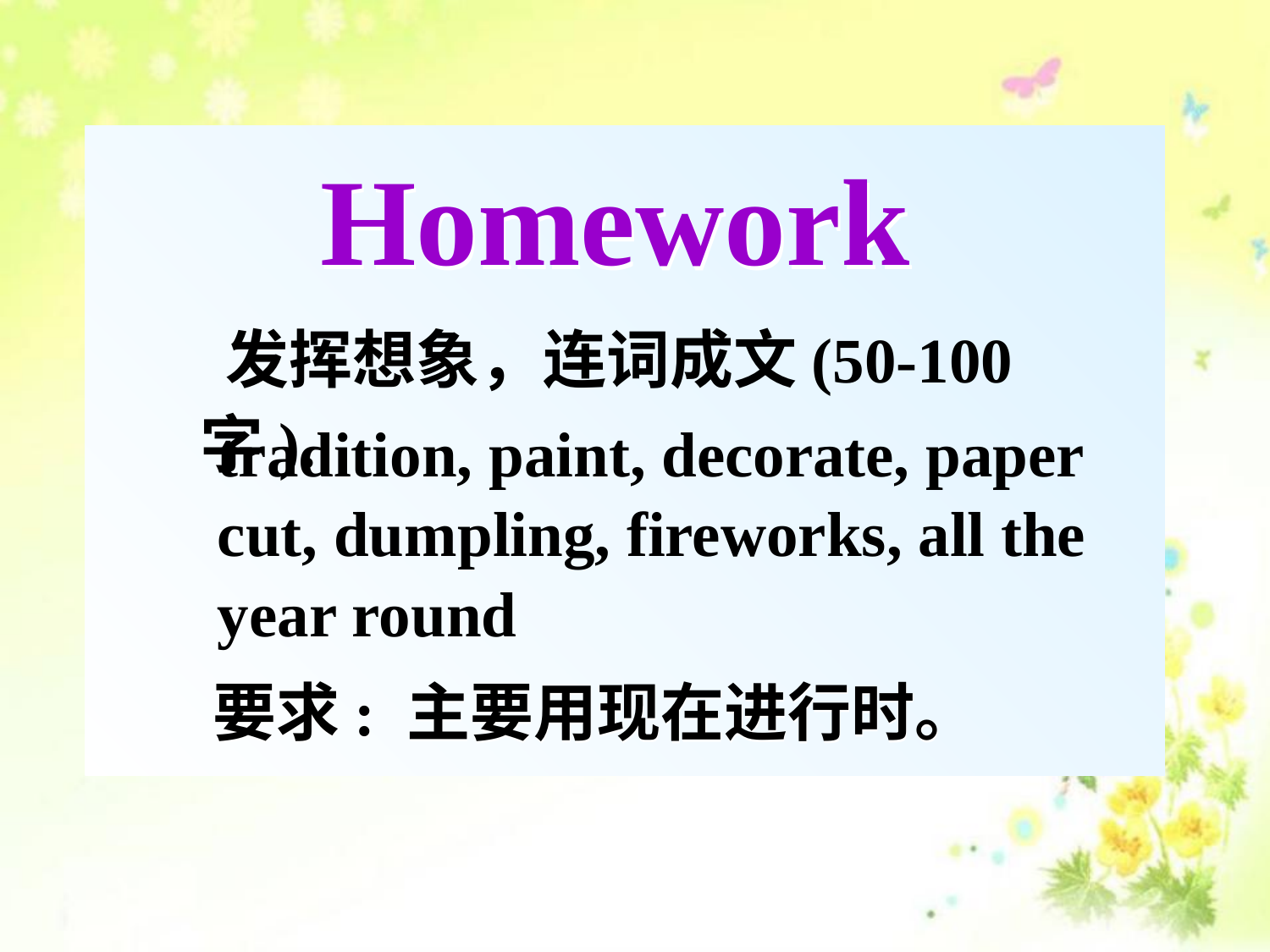

Homework
    发挥想象，连词成文(50-100字).
tradition, paint, decorate, paper cut, dumpling, fireworks, all the year round
要求: 主要用现在进行时。